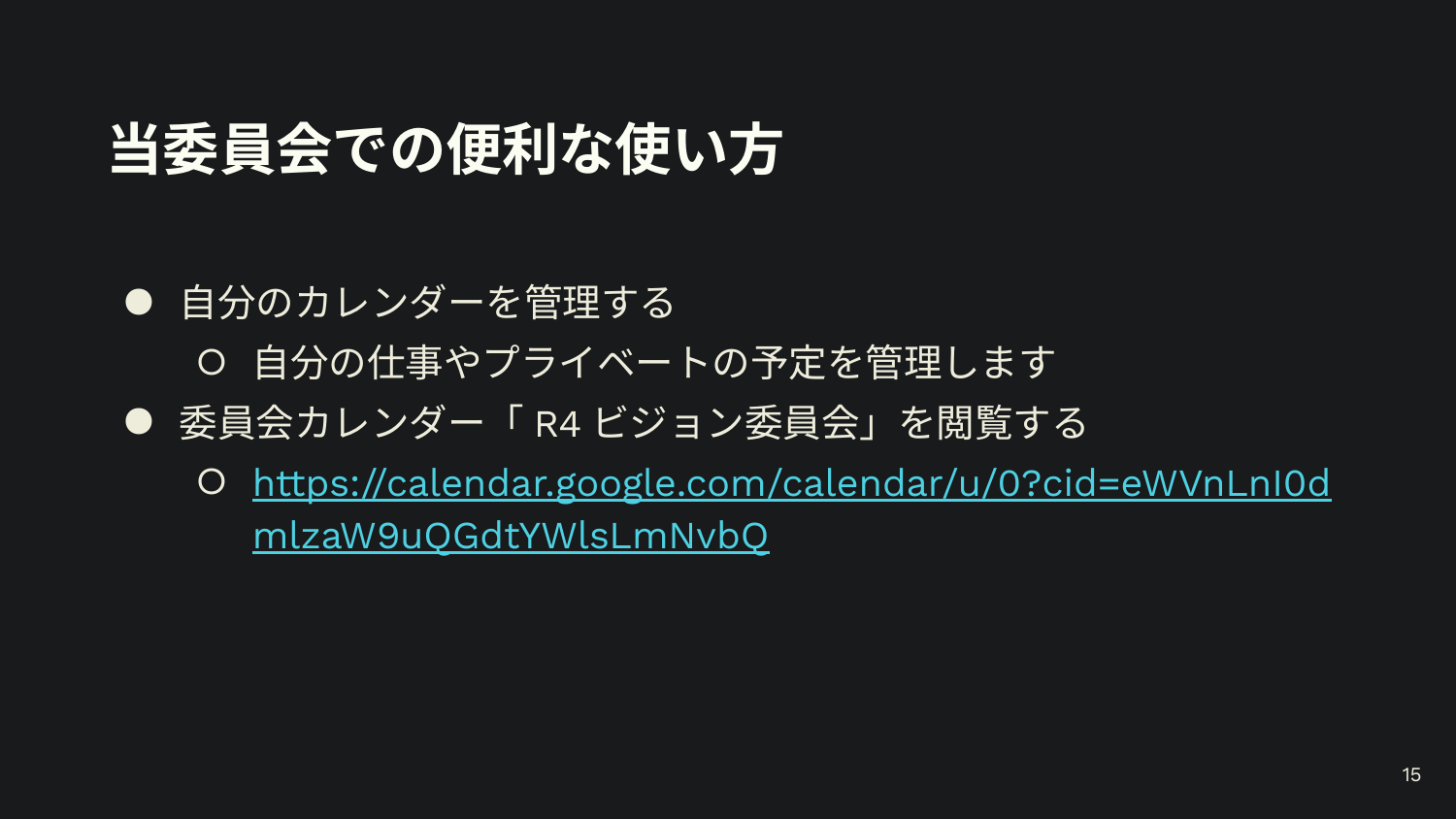

# 当委員会での便利な使い方
自分のカレンダーを管理する
自分の仕事やプライベートの予定を管理します
委員会カレンダー「R4ビジョン委員会」を閲覧する
https://calendar.google.com/calendar/u/0?cid=eWVnLnI0dmlzaW9uQGdtYWlsLmNvbQ
15